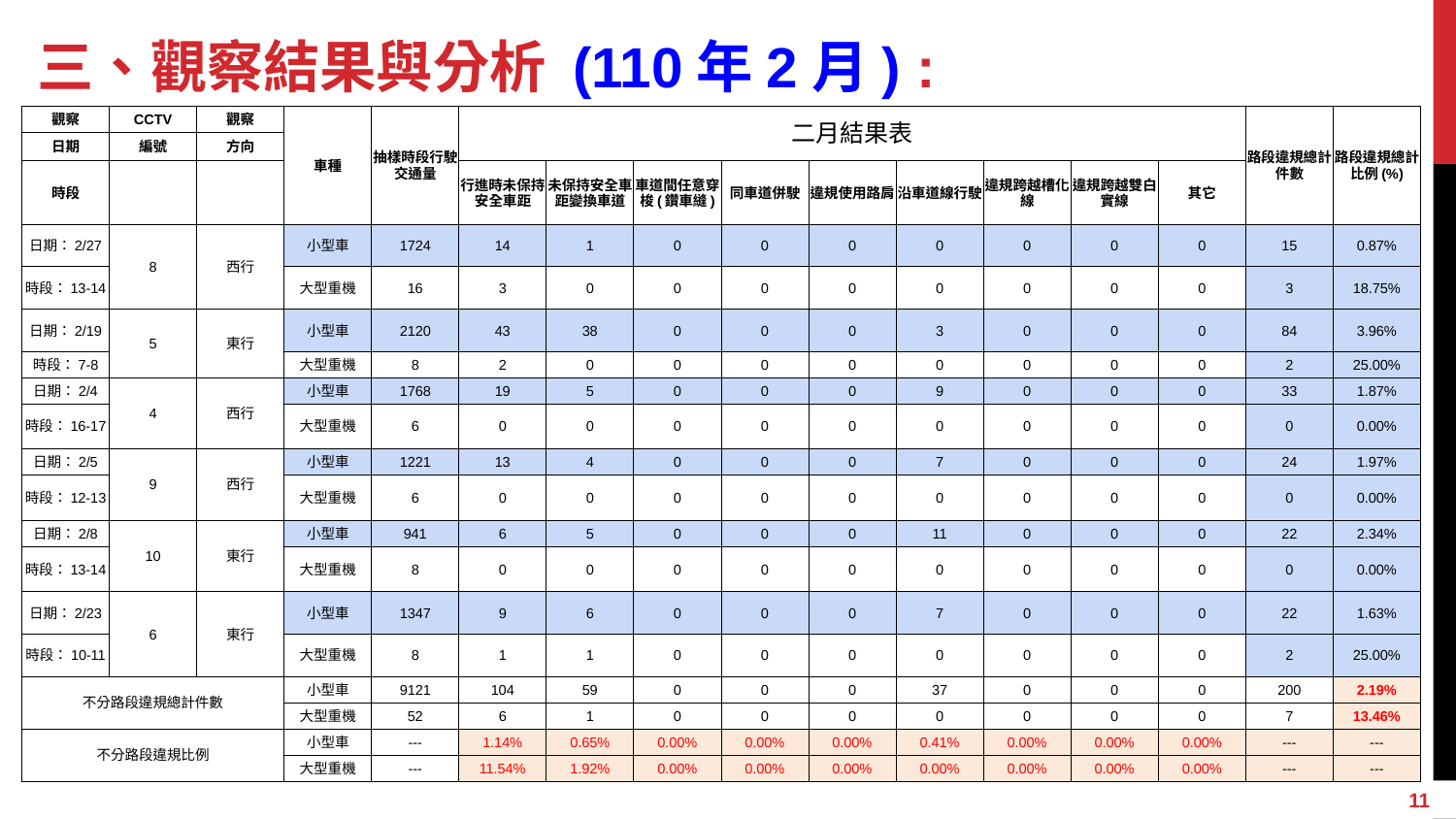

# 三、觀察結果與分析 (110年2月) :
| 觀察 | CCTV | 觀察 | 車種 | 抽樣時段行駛交通量 | 二月結果表 |  |  |  |  |  |  |  |  | 路段違規總計件數 | 路段違規總計比例(%) |
| --- | --- | --- | --- | --- | --- | --- | --- | --- | --- | --- | --- | --- | --- | --- | --- |
| 日期 | 編號 | 方向 |  |  |  |  |  |  |  |  |  |  |  |  |  |
| 時段 |  |  |  |  | 行進時未保持安全車距 | 未保持安全車距變換車道 | 車道間任意穿梭(鑽車縫) | 同車道併駛 | 違規使用路肩 | 沿車道線行駛 | 違規跨越槽化線 | 違規跨越雙白實線 | 其它 |  |  |
| 日期：2/27 | 8 | 西行 | 小型車 | 1724 | 14 | 1 | 0 | 0 | 0 | 0 | 0 | 0 | 0 | 15 | 0.87% |
| 時段：13-14 |  |  | 大型重機 | 16 | 3 | 0 | 0 | 0 | 0 | 0 | 0 | 0 | 0 | 3 | 18.75% |
| 日期：2/19 | 5 | 東行 | 小型車 | 2120 | 43 | 38 | 0 | 0 | 0 | 3 | 0 | 0 | 0 | 84 | 3.96% |
| 時段：7-8 |  |  | 大型重機 | 8 | 2 | 0 | 0 | 0 | 0 | 0 | 0 | 0 | 0 | 2 | 25.00% |
| 日期：2/4 | 4 | 西行 | 小型車 | 1768 | 19 | 5 | 0 | 0 | 0 | 9 | 0 | 0 | 0 | 33 | 1.87% |
| 時段：16-17 |  |  | 大型重機 | 6 | 0 | 0 | 0 | 0 | 0 | 0 | 0 | 0 | 0 | 0 | 0.00% |
| 日期：2/5 | 9 | 西行 | 小型車 | 1221 | 13 | 4 | 0 | 0 | 0 | 7 | 0 | 0 | 0 | 24 | 1.97% |
| 時段：12-13 |  |  | 大型重機 | 6 | 0 | 0 | 0 | 0 | 0 | 0 | 0 | 0 | 0 | 0 | 0.00% |
| 日期：2/8 | 10 | 東行 | 小型車 | 941 | 6 | 5 | 0 | 0 | 0 | 11 | 0 | 0 | 0 | 22 | 2.34% |
| 時段：13-14 |  |  | 大型重機 | 8 | 0 | 0 | 0 | 0 | 0 | 0 | 0 | 0 | 0 | 0 | 0.00% |
| 日期：2/23 | 6 | 東行 | 小型車 | 1347 | 9 | 6 | 0 | 0 | 0 | 7 | 0 | 0 | 0 | 22 | 1.63% |
| 時段：10-11 |  |  | 大型重機 | 8 | 1 | 1 | 0 | 0 | 0 | 0 | 0 | 0 | 0 | 2 | 25.00% |
| 不分路段違規總計件數 |  |  | 小型車 | 9121 | 104 | 59 | 0 | 0 | 0 | 37 | 0 | 0 | 0 | 200 | 2.19% |
|  |  |  | 大型重機 | 52 | 6 | 1 | 0 | 0 | 0 | 0 | 0 | 0 | 0 | 7 | 13.46% |
| 不分路段違規比例 |  |  | 小型車 | --- | 1.14% | 0.65% | 0.00% | 0.00% | 0.00% | 0.41% | 0.00% | 0.00% | 0.00% | --- | --- |
|  |  |  | 大型重機 | --- | 11.54% | 1.92% | 0.00% | 0.00% | 0.00% | 0.00% | 0.00% | 0.00% | 0.00% | --- | --- |
11